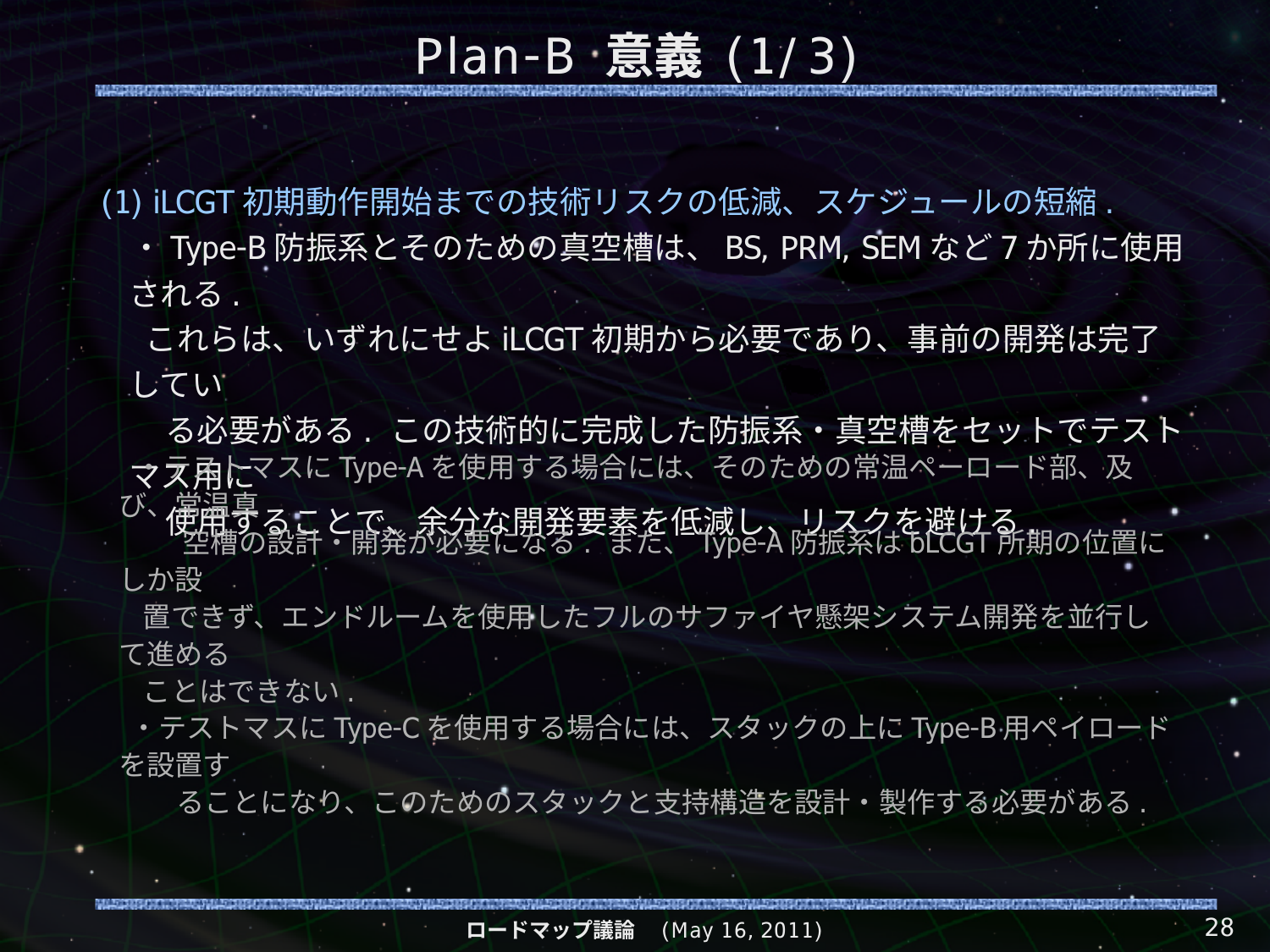

# Plan-B 意義 (1/3)
(1) iLCGT初期動作開始までの技術リスクの低減、スケジュールの短縮.
   ・Type-B防振系とそのための真空槽は、BS, PRM, SEMなど7か所に使用される.
     これらは、いずれにせよiLCGT初期から必要であり、事前の開発は完了してい
　　る必要がある. この技術的に完成した防振系・真空槽をセットでテストマス用に
　　使用することで、余分な開発要素を低減し、リスクを避ける.
     ・テストマスにType-Aを使用する場合には、そのための常温ペーロード部、及び、常温真
　　　 空槽の設計・開発が必要になる. また、Type-A防振系はbLCGT所期の位置にしか設
       置できず、エンドルームを使用したフルのサファイヤ懸架システム開発を並行して進める
       ことはできない.
     ・テストマスにType-Cを使用する場合には、スタックの上にType-B用ペイロードを設置す
　　　ることになり、このためのスタックと支持構造を設計・製作する必要がある.
28
ロードマップ議論　(May 16, 2011)